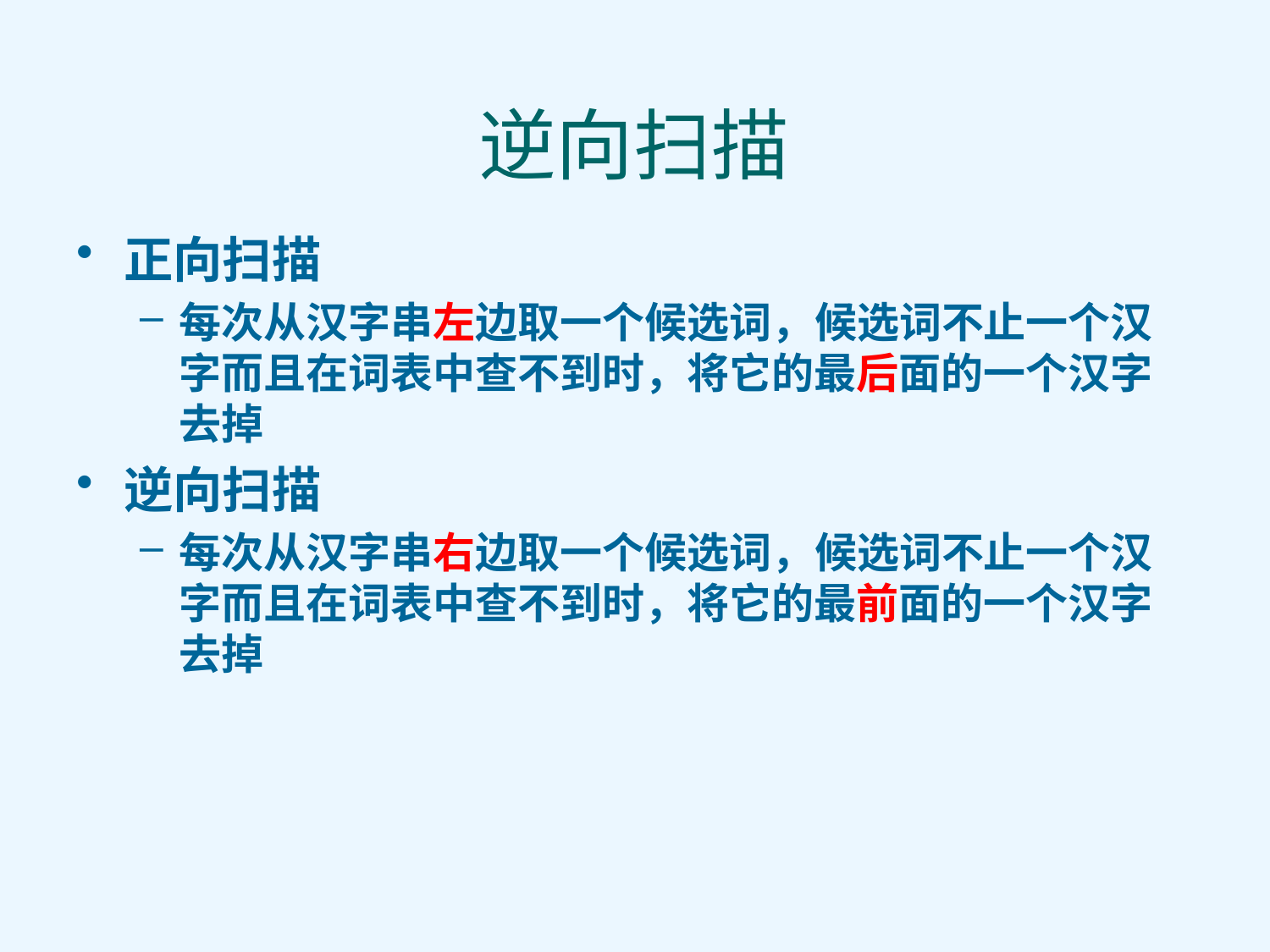

# 逆向扫描
正向扫描
每次从汉字串左边取一个候选词，候选词不止一个汉字而且在词表中查不到时，将它的最后面的一个汉字去掉
逆向扫描
每次从汉字串右边取一个候选词，候选词不止一个汉字而且在词表中查不到时，将它的最前面的一个汉字去掉